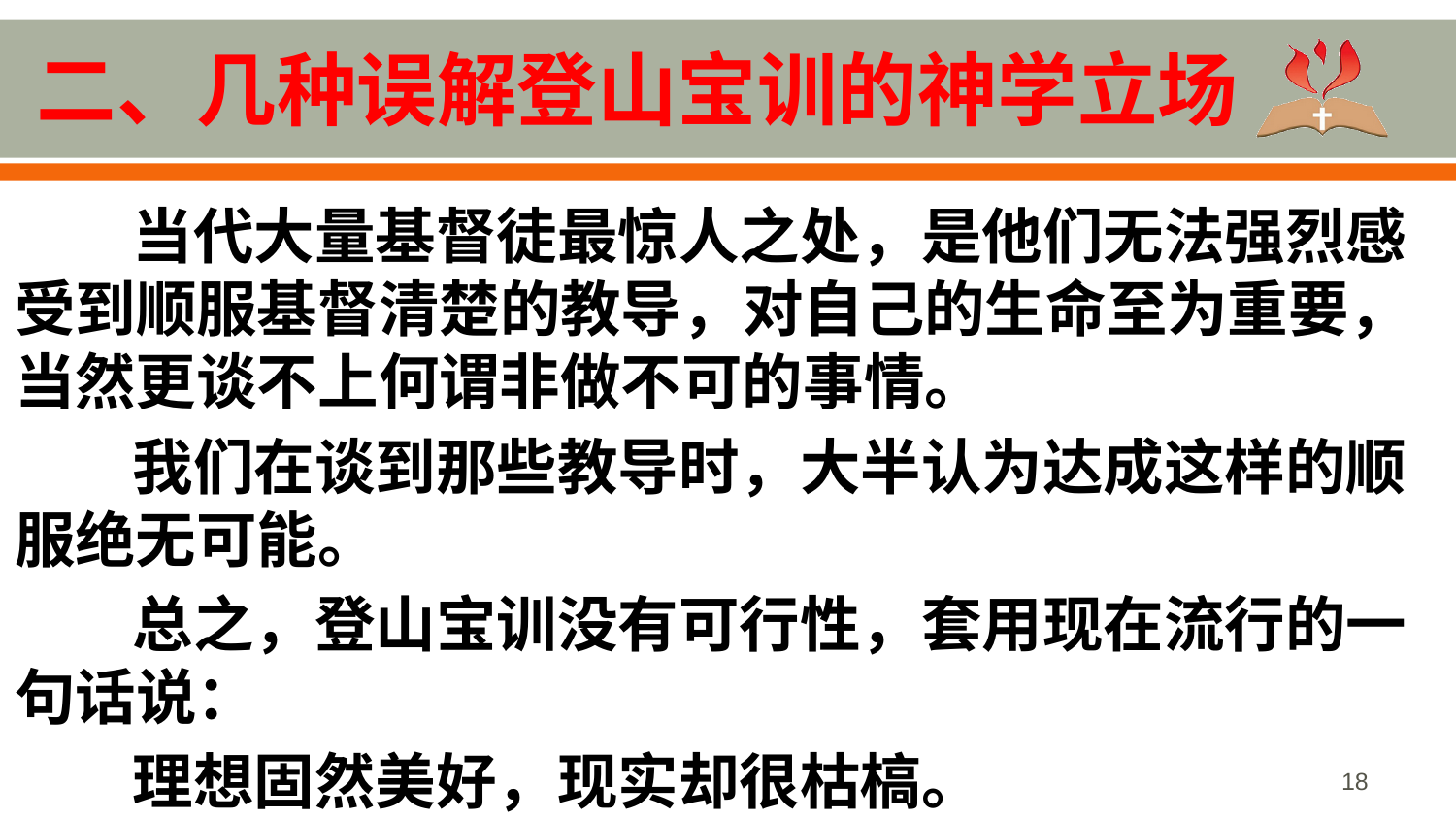

# 二、几种误解登山宝训的神学立场
当代大量基督徒最惊人之处，是他们无法强烈感受到顺服基督清楚的教导，对自己的生命至为重要，当然更谈不上何谓非做不可的事情。
我们在谈到那些教导时，大半认为达成这样的顺服绝无可能。
总之，登山宝训没有可行性，套用现在流行的一句话说：
理想固然美好，现实却很枯槁。

18